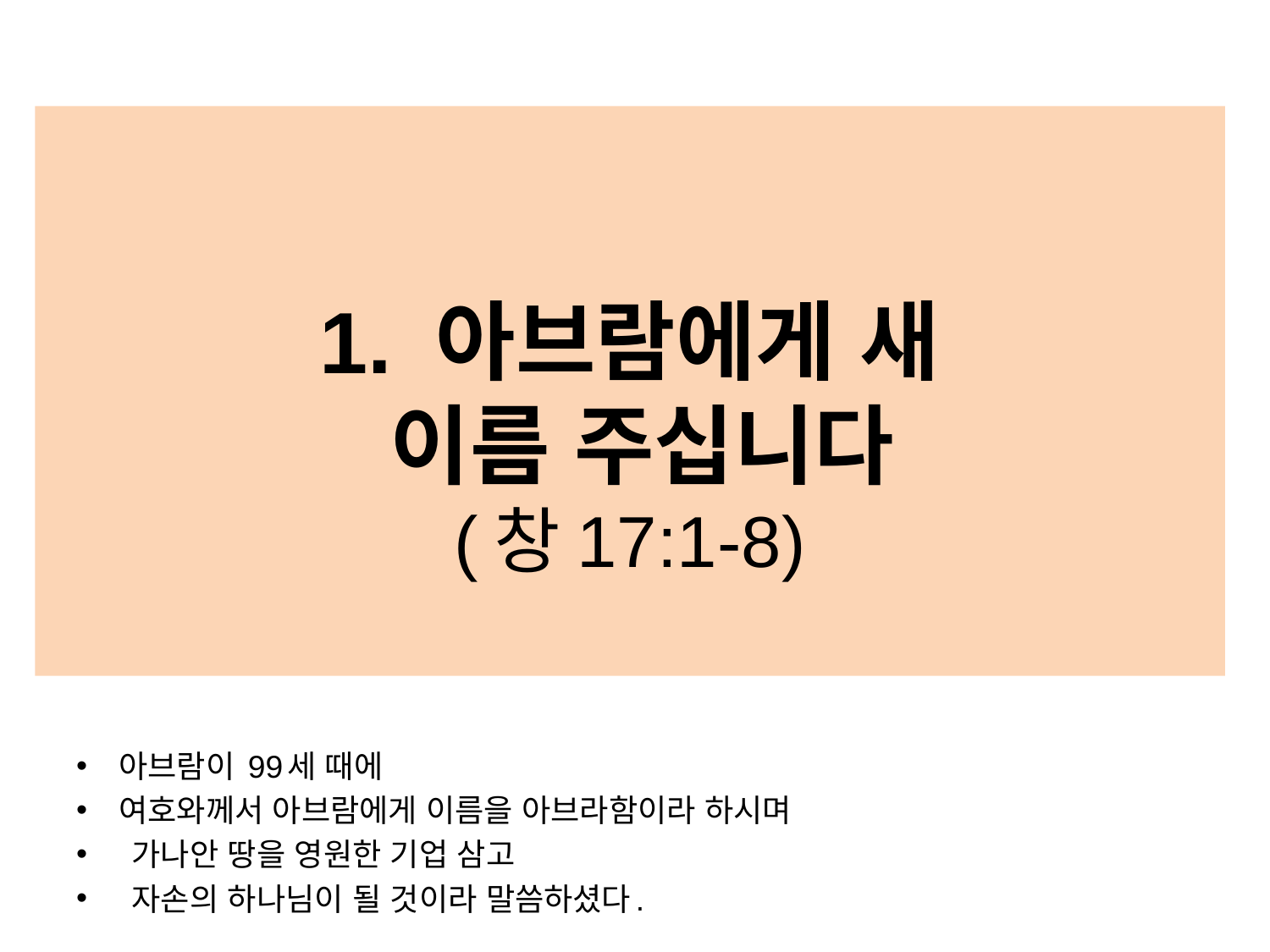

# 1. 아브람에게 새 이름 주십니다 (창17:1-8)

아브람이 99세 때에
여호와께서 아브람에게 이름을 아브라함이라 하시며
 가나안 땅을 영원한 기업 삼고
 자손의 하나님이 될 것이라 말씀하셨다.